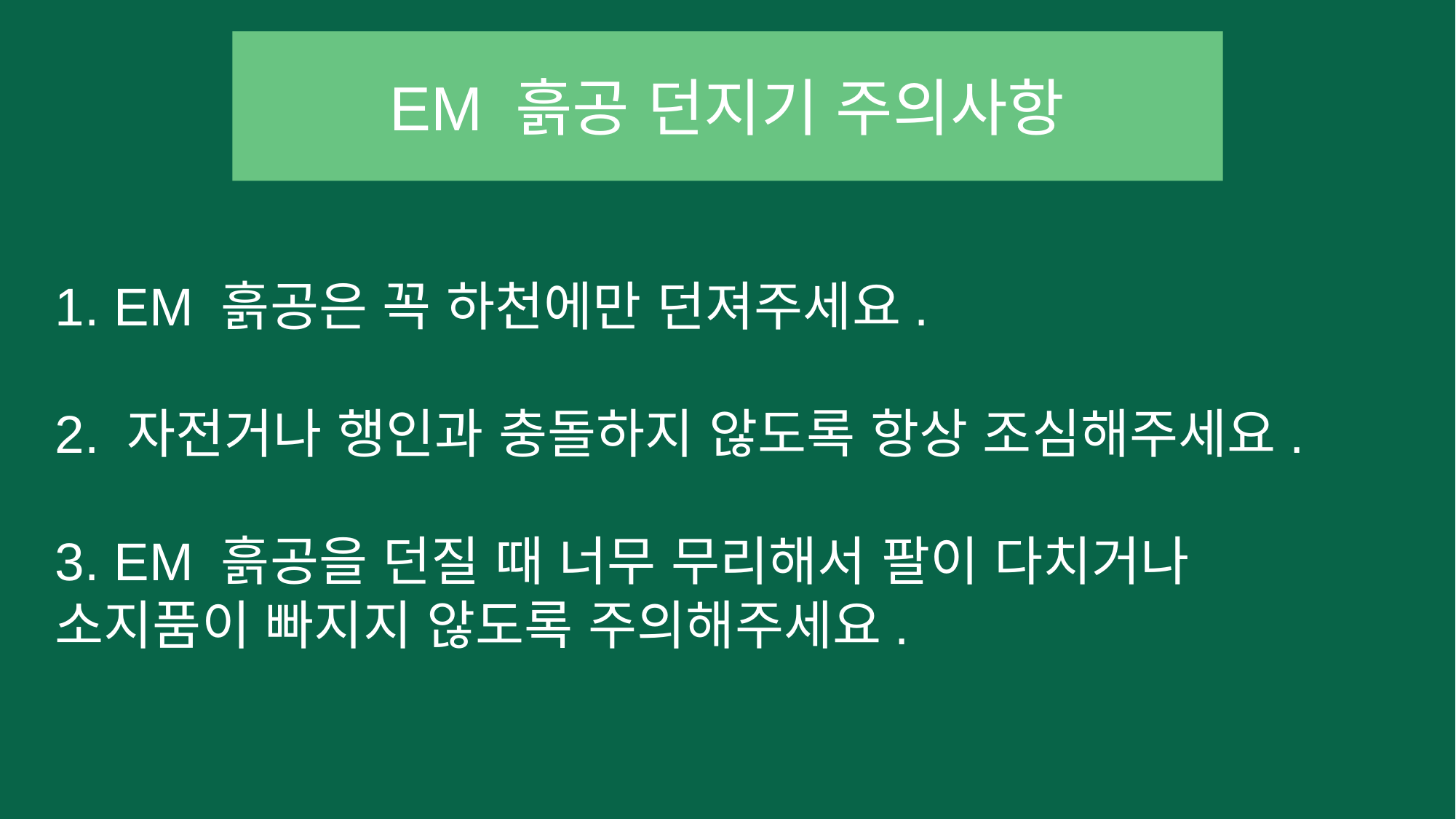

EM 흙공 던지기 주의사항
# 1. EM 흙공은 꼭 하천에만 던져주세요. 2. 자전거나 행인과 충돌하지 않도록 항상 조심해주세요. 3. EM 흙공을 던질 때 너무 무리해서 팔이 다치거나              소지품이 빠지지 않도록 주의해주세요.